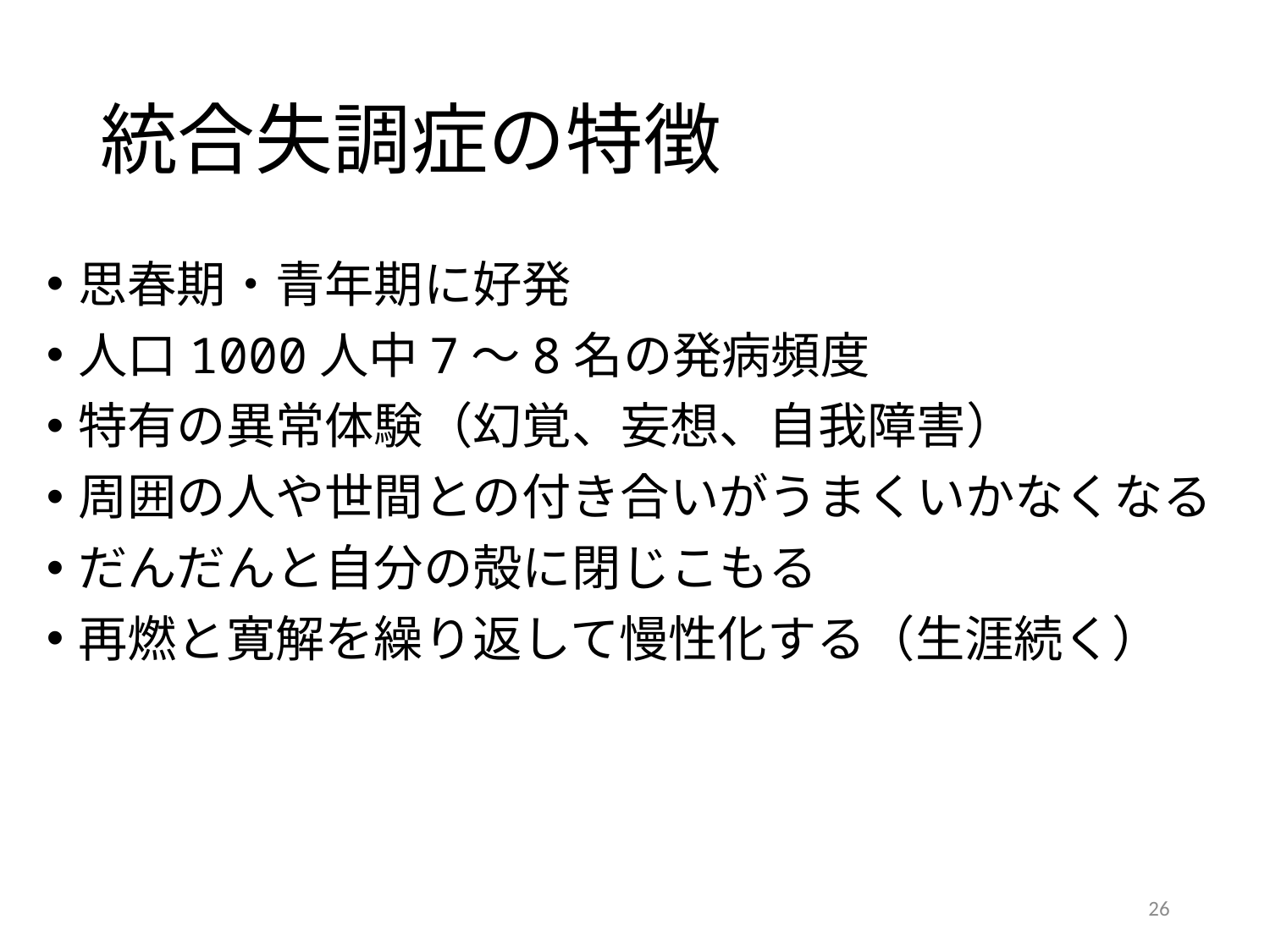

# 統合失調症の特徴
思春期・青年期に好発
人口1000人中7〜8名の発病頻度
特有の異常体験（幻覚、妄想、自我障害）
周囲の人や世間との付き合いがうまくいかなくなる
だんだんと自分の殻に閉じこもる
再燃と寛解を繰り返して慢性化する（生涯続く）
26